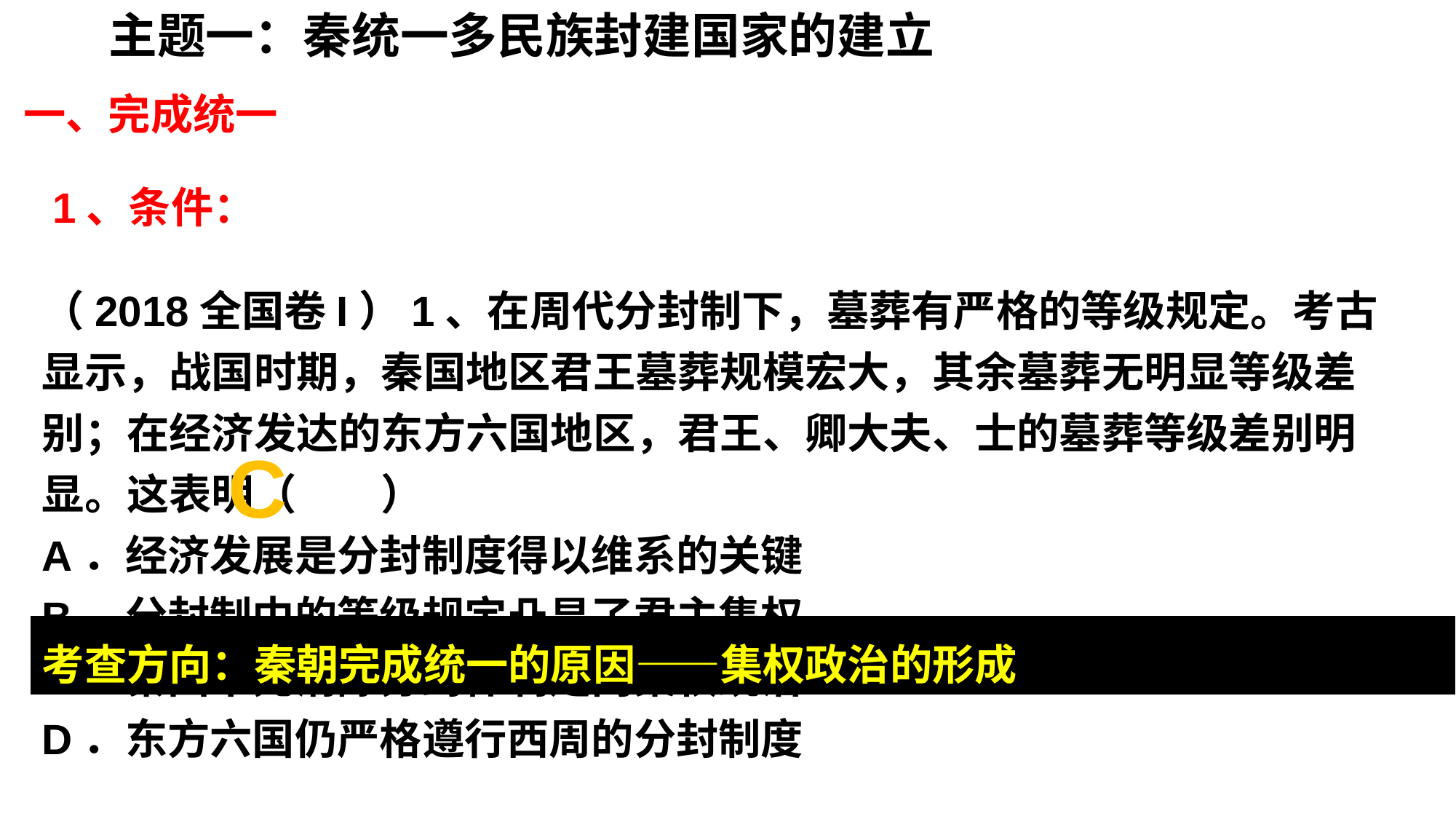

主题一：秦统一多民族封建国家的建立
一、完成统一
1、条件：
（2018全国卷I）1、在周代分封制下，墓葬有严格的等级规定。考古显示，战国时期，秦国地区君王墓葬规模宏大，其余墓葬无明显等级差别；在经济发达的东方六国地区，君王、卿大夫、士的墓葬等级差别明显。这表明（　　）
A．经济发展是分封制度得以维系的关键
B．分封制中的等级规定凸显了君主集权
C．秦国率先消除分封体制走向集权统治
D．东方六国仍严格遵行西周的分封制度
C
考查方向：秦朝完成统一的原因——集权政治的形成